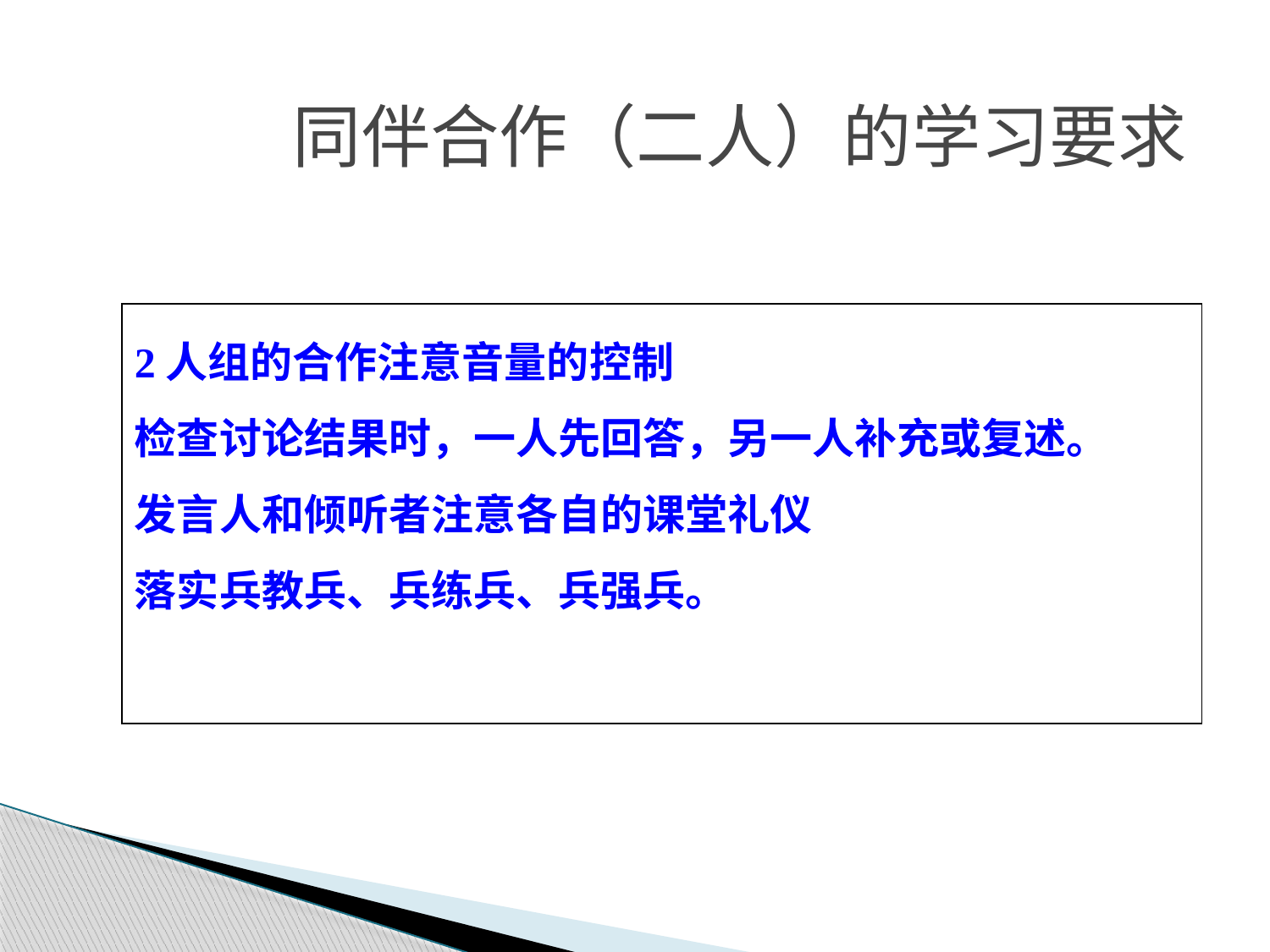

同伴合作（二人）的学习要求
2人组的合作注意音量的控制
检查讨论结果时，一人先回答，另一人补充或复述。
发言人和倾听者注意各自的课堂礼仪
落实兵教兵、兵练兵、兵强兵。